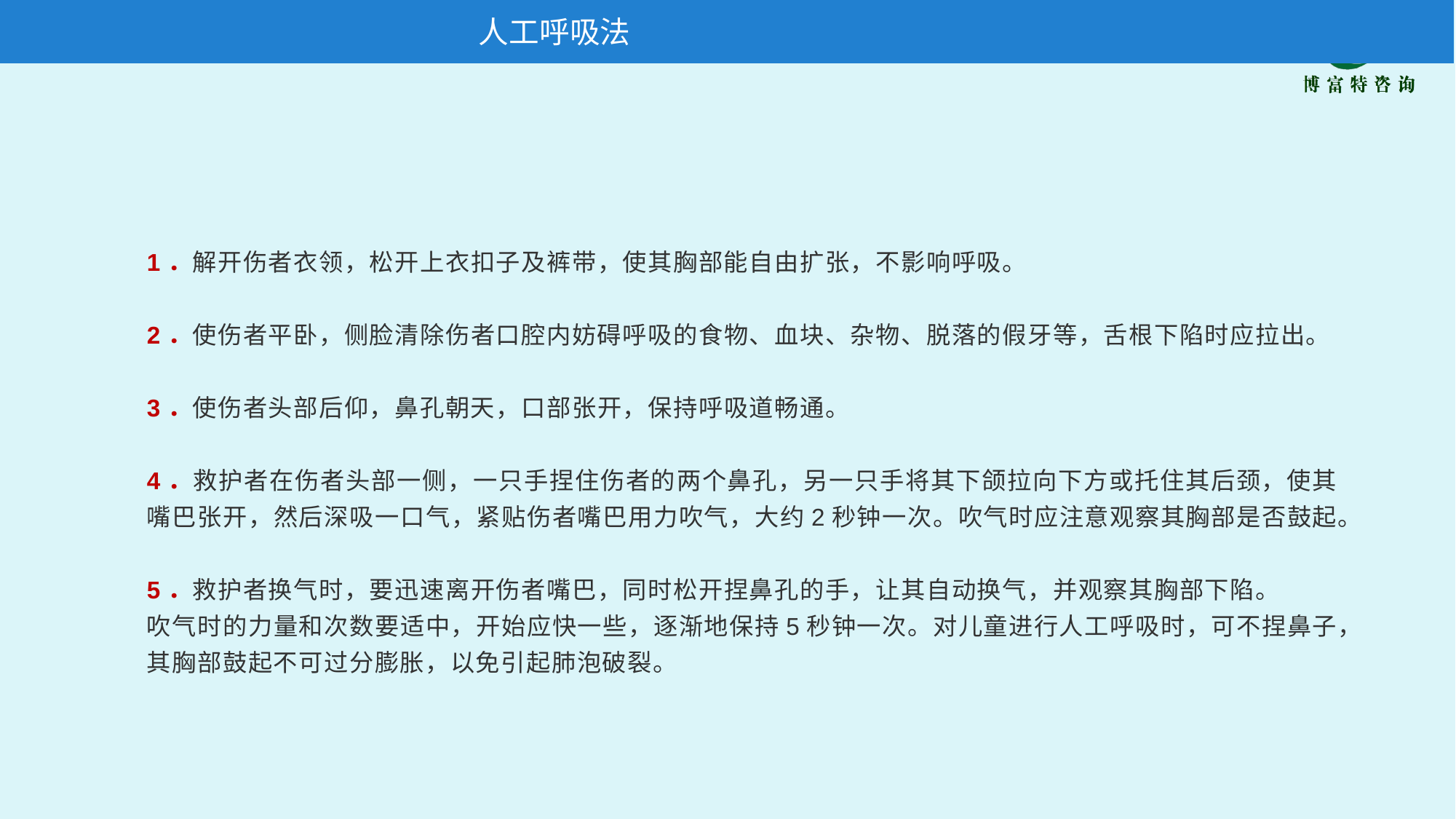

人工呼吸法
1．解开伤者衣领，松开上衣扣子及裤带，使其胸部能自由扩张，不影响呼吸。

2．使伤者平卧，侧脸清除伤者口腔内妨碍呼吸的食物、血块、杂物、脱落的假牙等，舌根下陷时应拉出。

3．使伤者头部后仰，鼻孔朝天，口部张开，保持呼吸道畅通。

4．救护者在伤者头部一侧，一只手捏住伤者的两个鼻孔，另一只手将其下颌拉向下方或托住其后颈，使其嘴巴张开，然后深吸一口气，紧贴伤者嘴巴用力吹气，大约2秒钟一次。吹气时应注意观察其胸部是否鼓起。

5．救护者换气时，要迅速离开伤者嘴巴，同时松开捏鼻孔的手，让其自动换气，并观察其胸部下陷。
吹气时的力量和次数要适中，开始应快一些，逐渐地保持5秒钟一次。对儿童进行人工呼吸时，可不捏鼻子，其胸部鼓起不可过分膨胀，以免引起肺泡破裂。